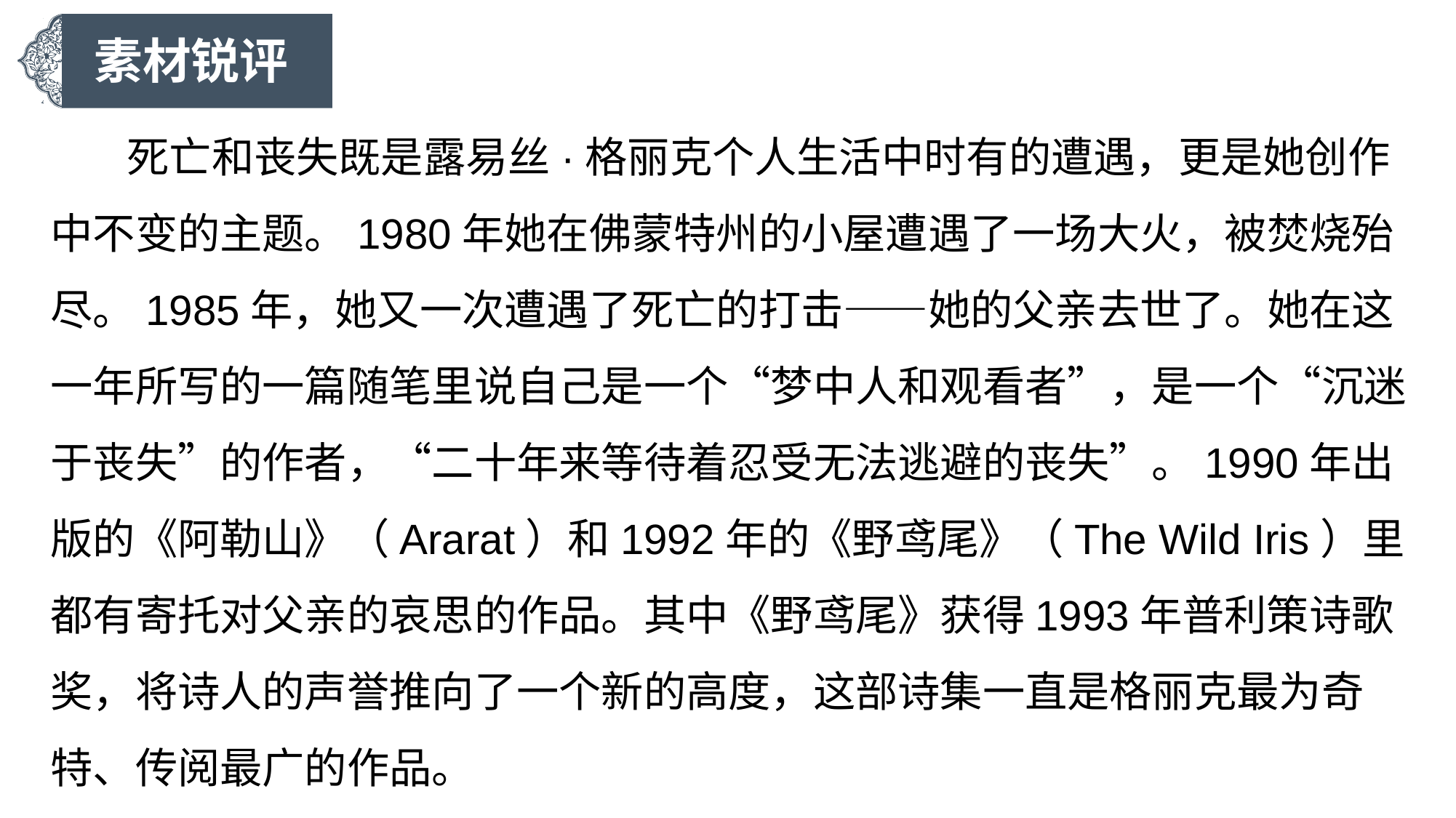

素材锐评
       死亡和丧失既是露易丝·格丽克个人生活中时有的遭遇，更是她创作中不变的主题。1980年她在佛蒙特州的小屋遭遇了一场大火，被焚烧殆尽。1985年，她又一次遭遇了死亡的打击——她的父亲去世了。她在这一年所写的一篇随笔里说自己是一个“梦中人和观看者”，是一个“沉迷于丧失”的作者，“二十年来等待着忍受无法逃避的丧失”。1990年出版的《阿勒山》（Ararat）和1992年的《野鸢尾》（The Wild Iris）里都有寄托对父亲的哀思的作品。其中《野鸢尾》获得1993年普利策诗歌奖，将诗人的声誉推向了一个新的高度，这部诗集一直是格丽克最为奇特、传阅最广的作品。